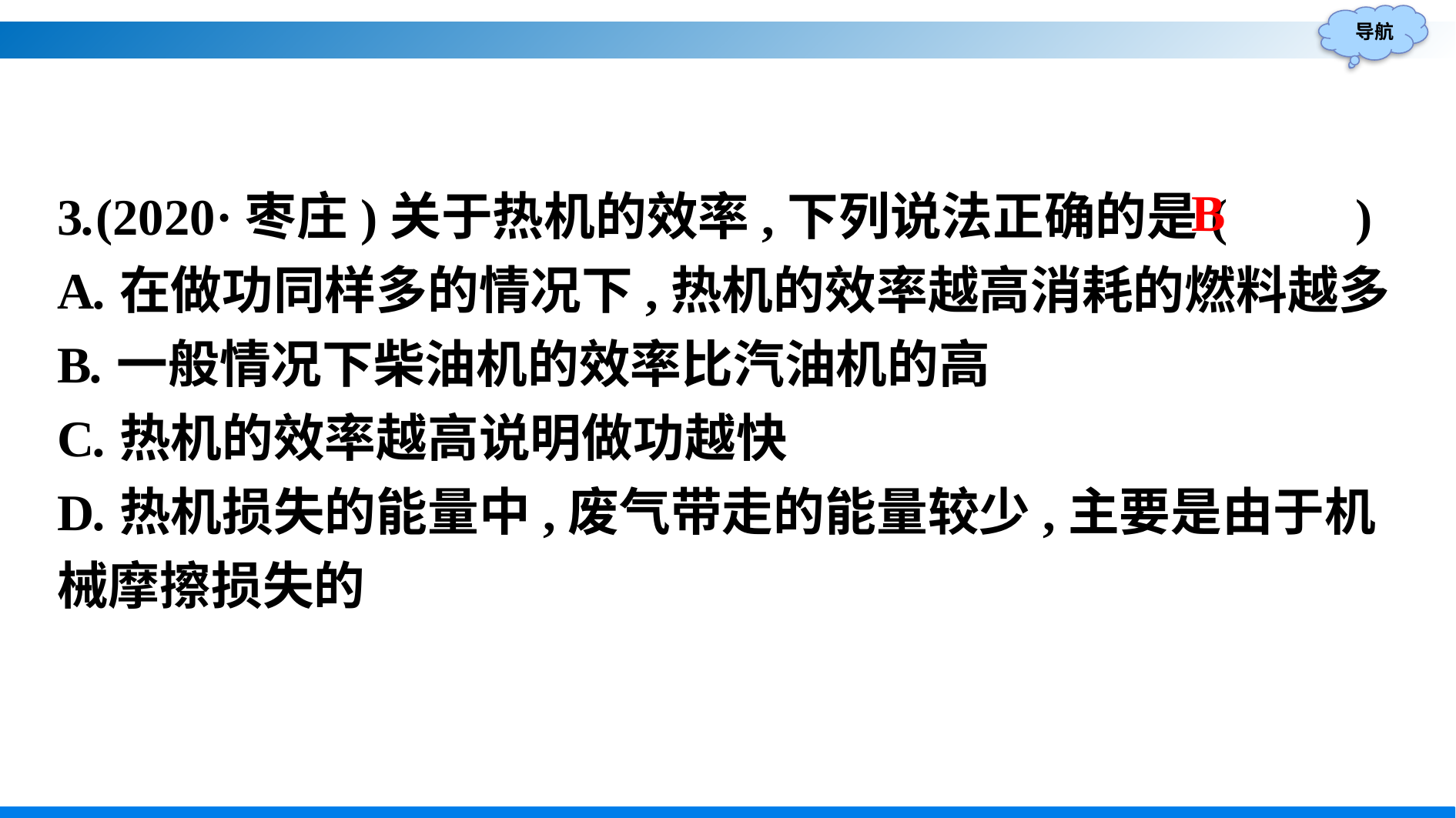

3.(2020·枣庄)关于热机的效率,下列说法正确的是(　　)
A.在做功同样多的情况下,热机的效率越高消耗的燃料越多
B.一般情况下柴油机的效率比汽油机的高
C.热机的效率越高说明做功越快
D.热机损失的能量中,废气带走的能量较少,主要是由于机械摩擦损失的
B